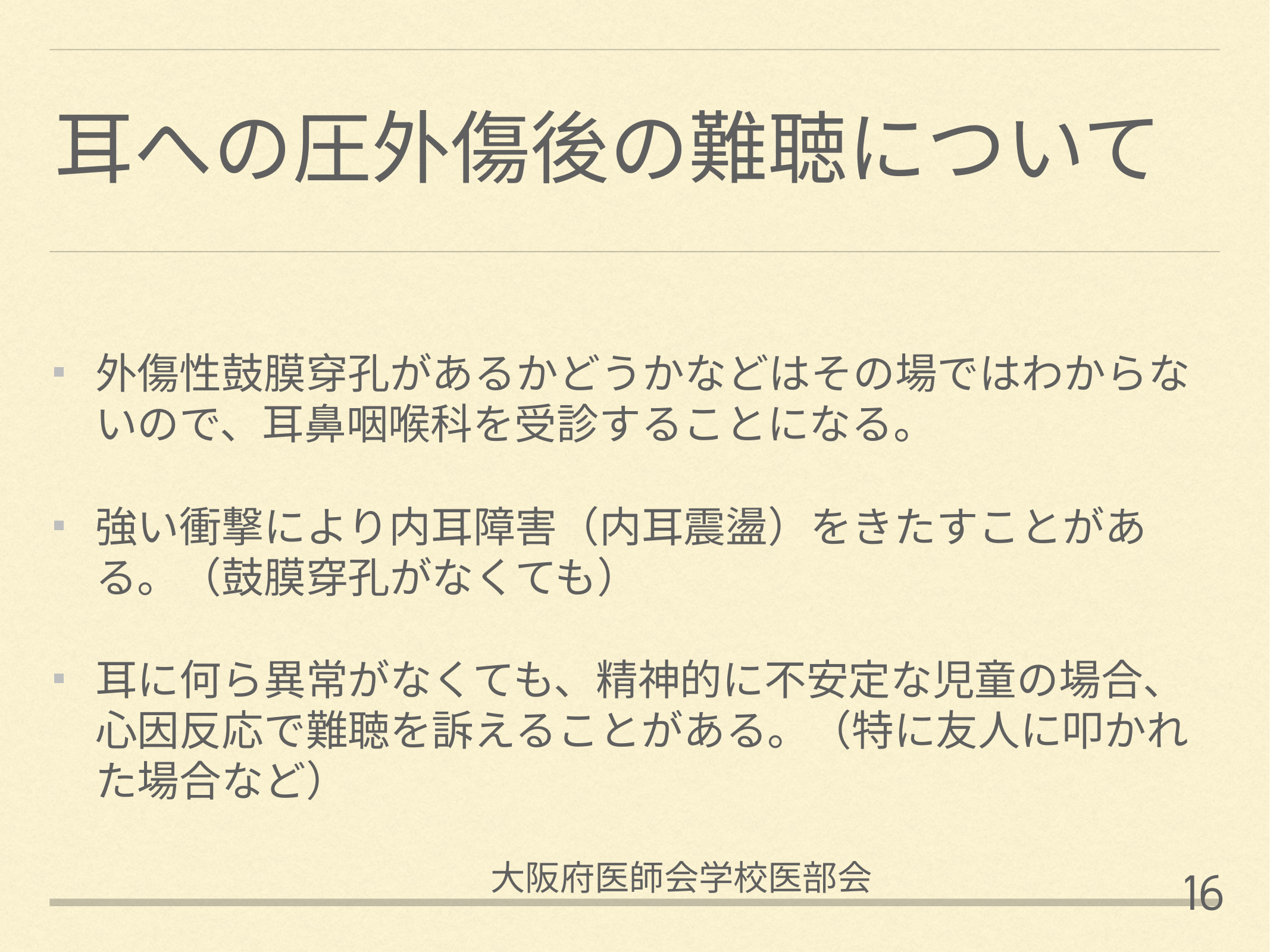

# 耳への圧外傷後の難聴について
外傷性鼓膜穿孔があるかどうかなどはその場ではわからないので、耳鼻咽喉科を受診することになる。
強い衝撃により内耳障害（内耳震盪）をきたすことがある。（鼓膜穿孔がなくても）
耳に何ら異常がなくても、精神的に不安定な児童の場合、心因反応で難聴を訴えることがある。（特に友人に叩かれた場合など）
大阪府医師会学校医部会
16